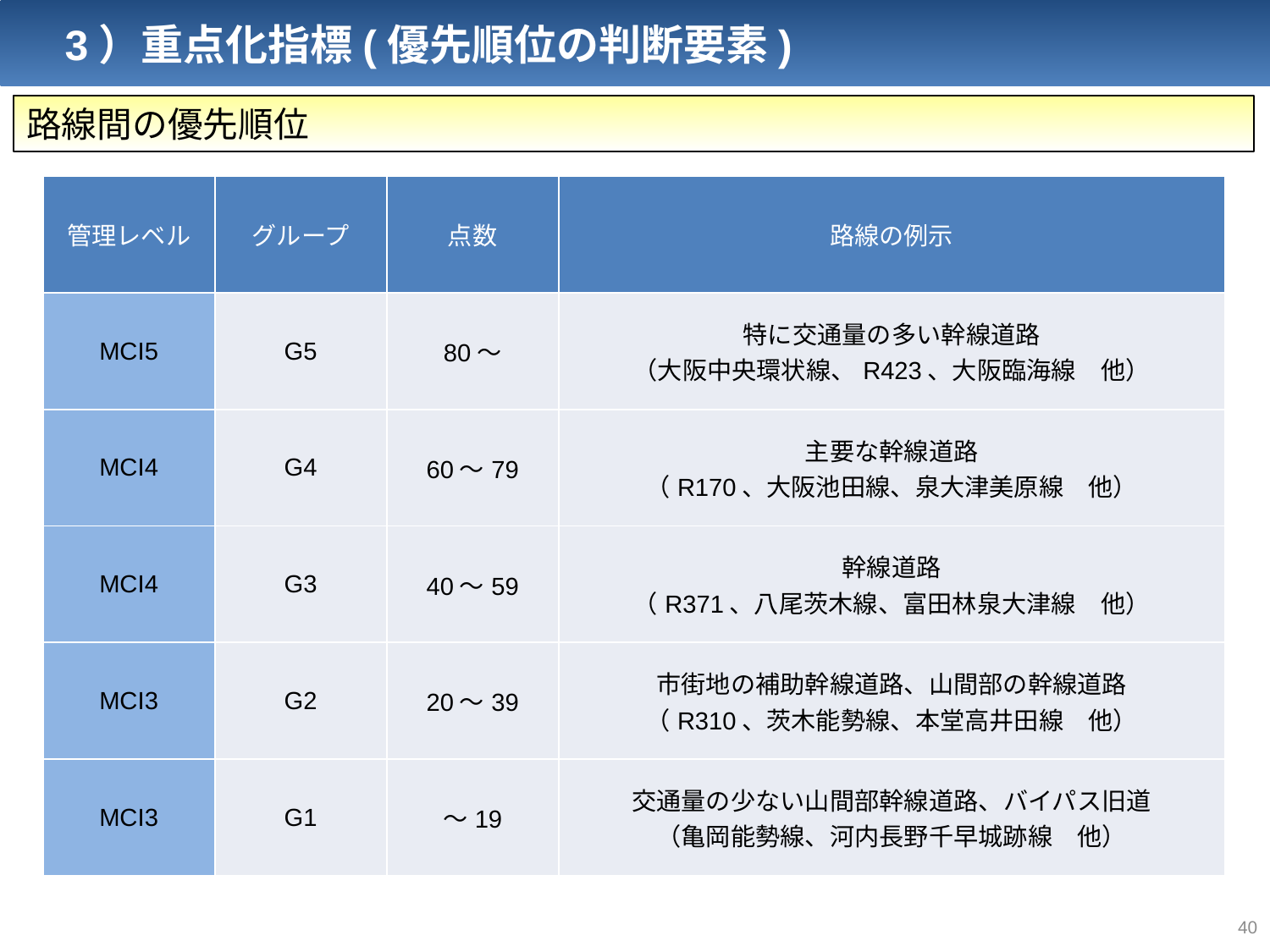

3）重点化指標(優先順位の判断要素)
路線間の優先順位
| 管理レベル | グループ | 点数 | 路線の例示 |
| --- | --- | --- | --- |
| MCI5 | G5 | 80～ | 特に交通量の多い幹線道路 （大阪中央環状線、R423、大阪臨海線　他） |
| MCI4 | G4 | 60～79 | 主要な幹線道路 （R170、大阪池田線、泉大津美原線　他） |
| MCI4 | G3 | 40～59 | 幹線道路 （R371、八尾茨木線、富田林泉大津線　他） |
| MCI3 | G2 | 20～39 | 市街地の補助幹線道路、山間部の幹線道路 （R310、茨木能勢線、本堂高井田線　他） |
| MCI3 | G1 | ～19 | 交通量の少ない山間部幹線道路、バイパス旧道 （亀岡能勢線、河内長野千早城跡線　他） |
40